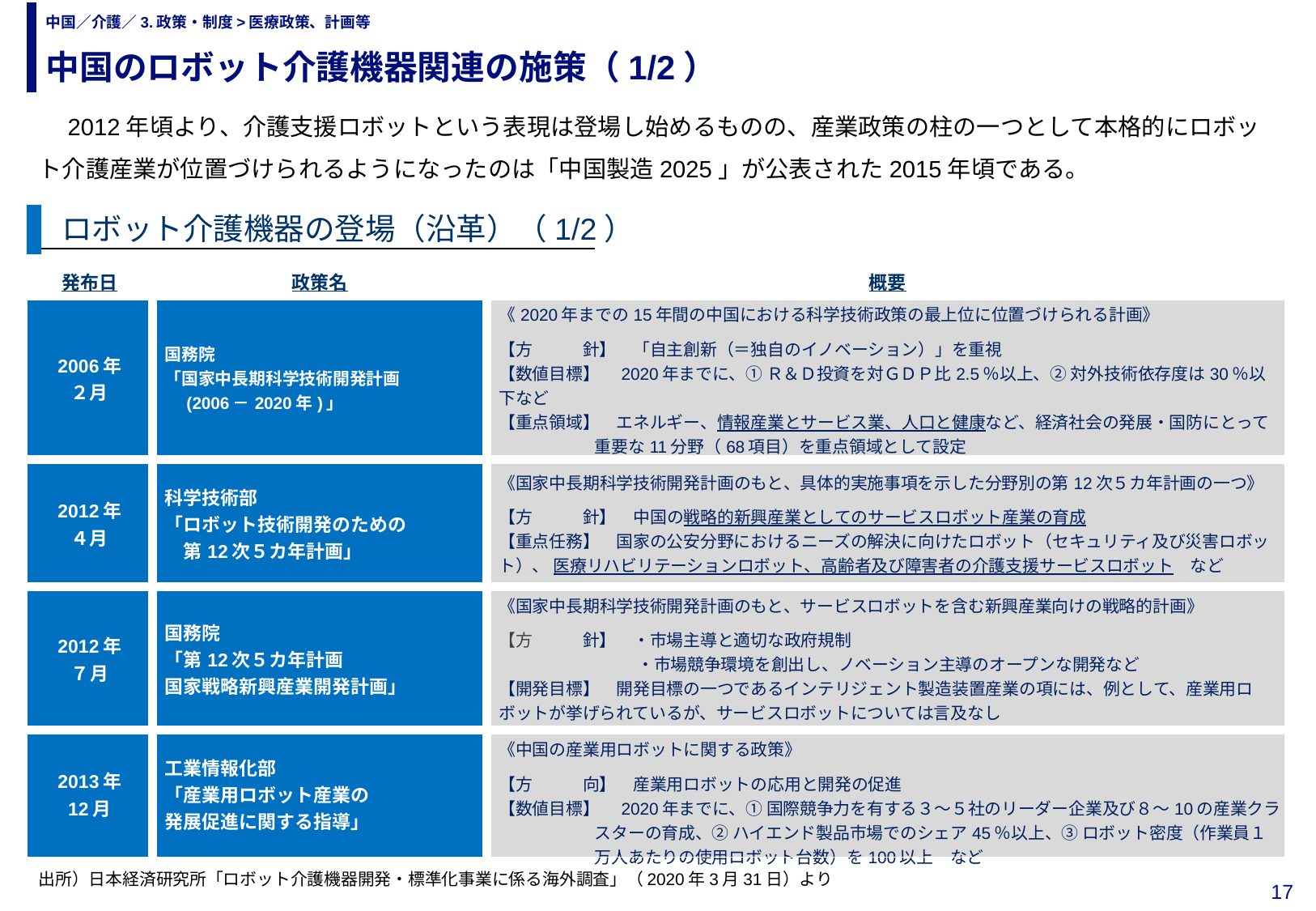

中国のロボット介護機器関連の施策（1/2）
# 中国／介護／3.政策・制度>医療政策、計画等
　2012年頃より、介護支援ロボットという表現は登場し始めるものの、産業政策の柱の一つとして本格的にロボット介護産業が位置づけられるようになったのは「中国製造2025」が公表された2015年頃である。
ロボット介護機器の登場（沿革）（1/2）

| 発布日 | 政策名 | 概要 |
| --- | --- | --- |
| 2006年 ２月 | 国務院 「国家中長期科学技術開発計画　　 　(2006－2020年)」 | 《2020年までの15年間の中国における科学技術政策の最上位に位置づけられる計画》 【方　　　針】　「自主創新（＝独自のイノベーション）」を重視 【数値目標】　2020年までに、① Ｒ＆Ｄ投資を対ＧＤＰ比2.5％以上、② 対外技術依存度は30％以下など 【重点領域】　エネルギー、情報産業とサービス業、人口と健康など、経済社会の発展・国防にとって重要な11分野（68項目）を重点領域として設定 【先端技術】　優先テーマの一つとして、知的サービスロボットを位置づけ |
| 2012年 ４月 | 科学技術部 「ロボット技術開発のための 　第12次５カ年計画」 | 《国家中長期科学技術開発計画のもと、具体的実施事項を示した分野別の第12次５カ年計画の一つ》 【方　　　針】　中国の戦略的新興産業としてのサービスロボット産業の育成 【重点任務】　国家の公安分野におけるニーズの解決に向けたロボット（セキュリティ及び災害ロボット）、 医療リハビリテーションロボット、高齢者及び障害者の介護支援サービスロボット　など |
| 2012年 ７月 | 国務院 「第12次５カ年計画 国家戦略新興産業開発計画」 | 《国家中長期科学技術開発計画のもと、サービスロボットを含む新興産業向けの戦略的計画》 【方　　　針】　・市場主導と適切な政府規制 　　　　　　　　 ・市場競争環境を創出し、ノベーション主導のオープンな開発など 【開発目標】　開発目標の一つであるインテリジェント製造装置産業の項には、例として、産業用ロボットが挙げられているが、サービスロボットについては言及なし |
| 2013年 12月 | 工業情報化部 「産業用ロボット産業の 発展促進に関する指導」 | 《中国の産業用ロボットに関する政策》 【方　　　向】　産業用ロボットの応用と開発の促進 【数値目標】　2020年までに、① 国際競争力を有する３～５社のリーダー企業及び８～10の産業クラスターの育成、② ハイエンド製品市場でのシェア45％以上、③ ロボット密度（作業員１万人あたりの使用ロボット台数）を100以上　など |
出所）日本経済研究所「ロボット介護機器開発・標準化事業に係る海外調査」（2020年3月31日）より